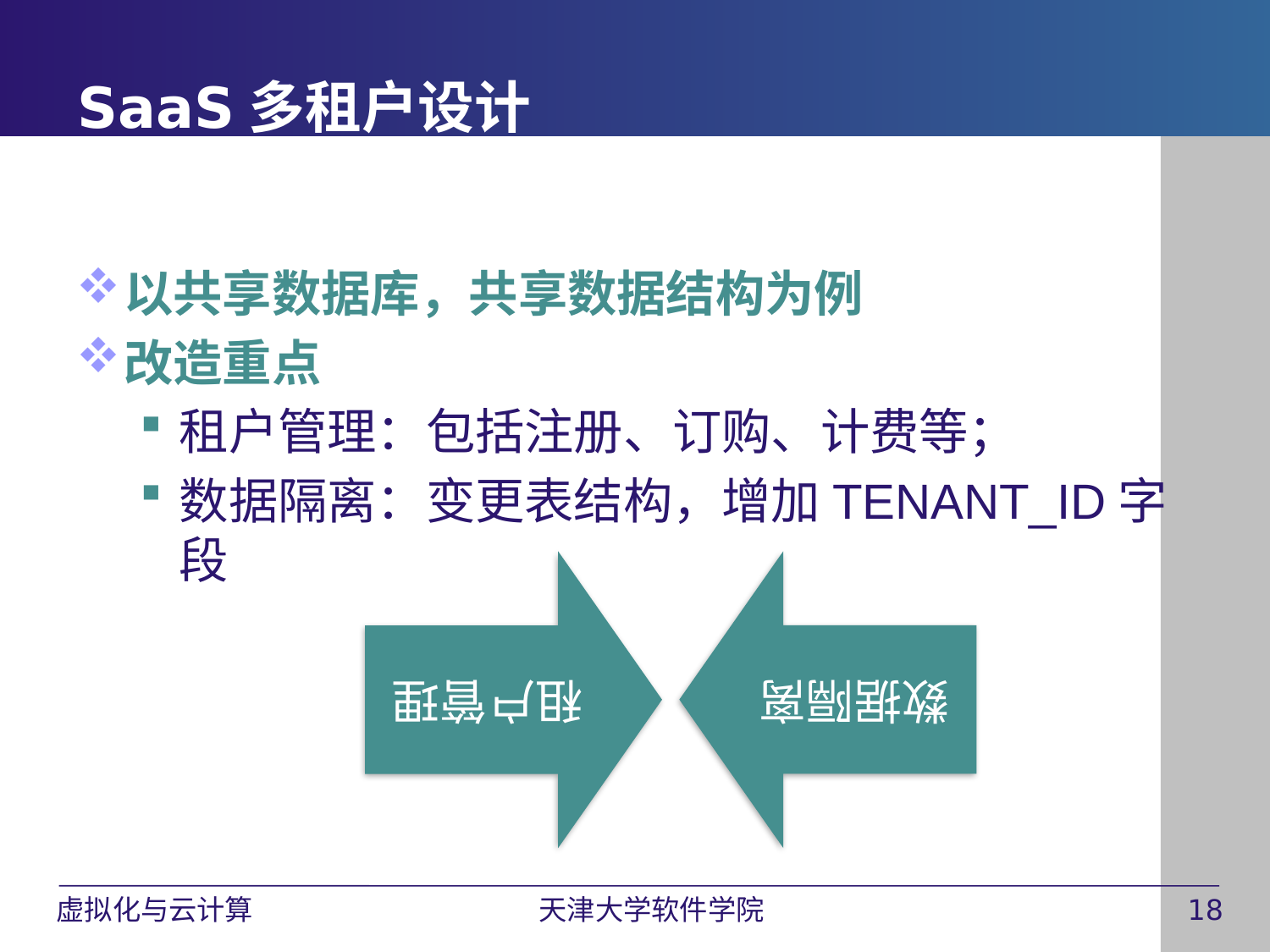

# SaaS多租户设计
以共享数据库，共享数据结构为例
改造重点
租户管理：包括注册、订购、计费等；
数据隔离：变更表结构，增加TENANT_ID字段
租户管理
数据隔离